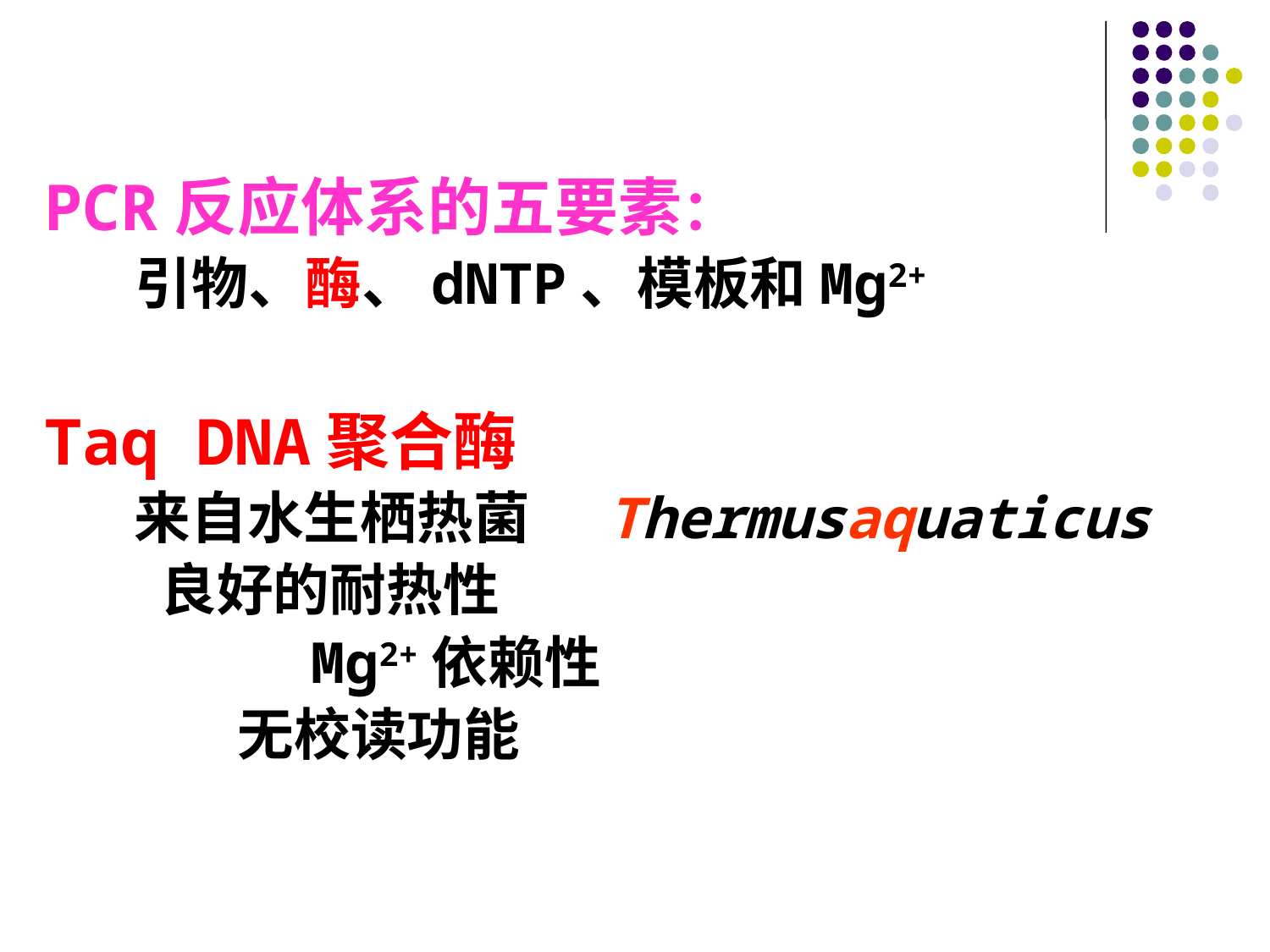

PCR反应体系的五要素：
      引物、酶、dNTP、模板和Mg2+

Taq DNA聚合酶
 来自水生栖热菌     Thermusaquaticus
   良好的耐热性
      Mg2+依赖性
         无校读功能